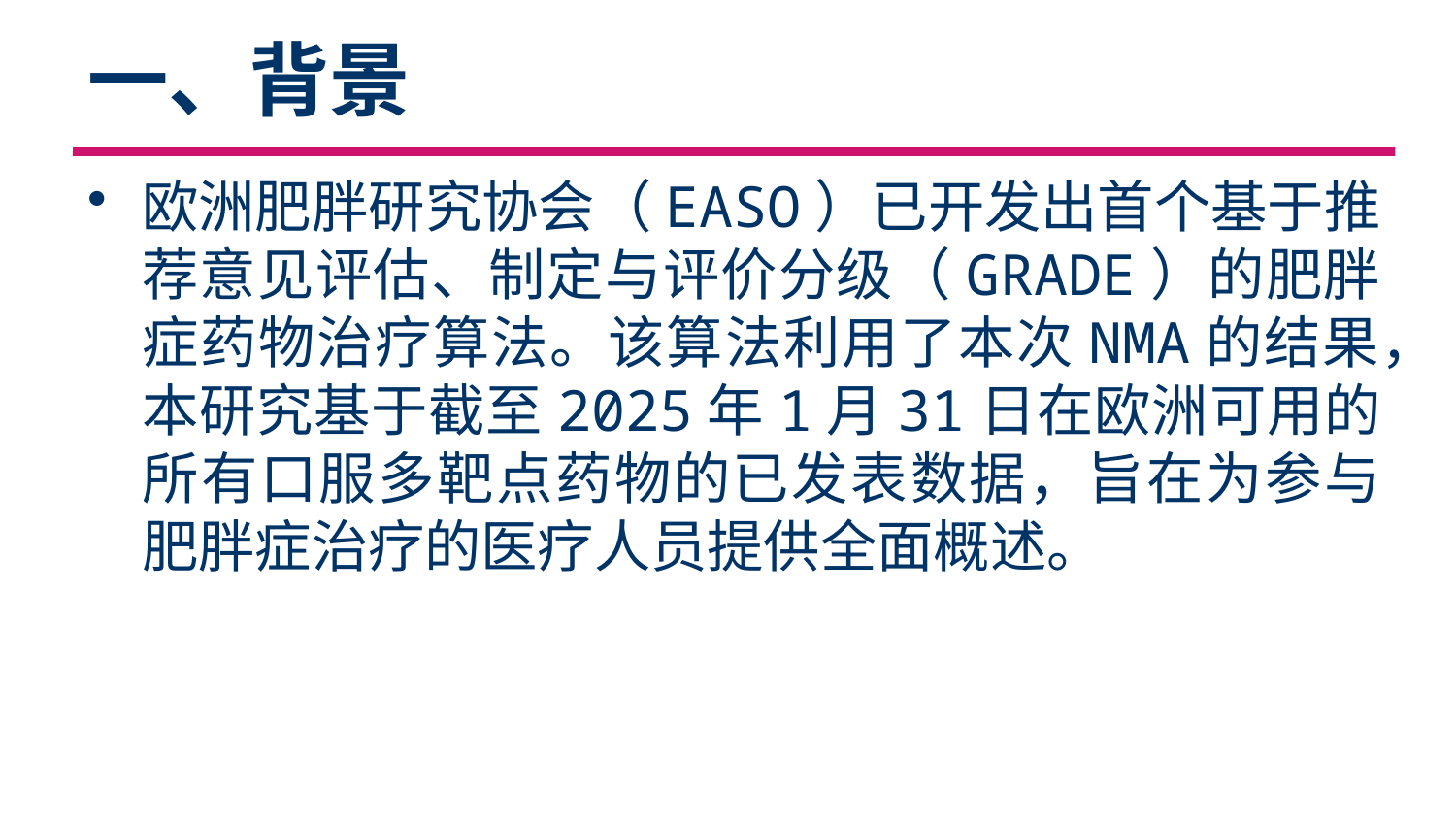

# 一、背景

欧洲肥胖研究协会（EASO）已开发出首个基于推荐意见评估、制定与评价分级（GRADE）的肥胖症药物治疗算法。该算法利用了本次NMA的结果，本研究基于截至2025年1月31日在欧洲可用的所有口服多靶点药物的已发表数据，旨在为参与肥胖症治疗的医疗人员提供全面概述。